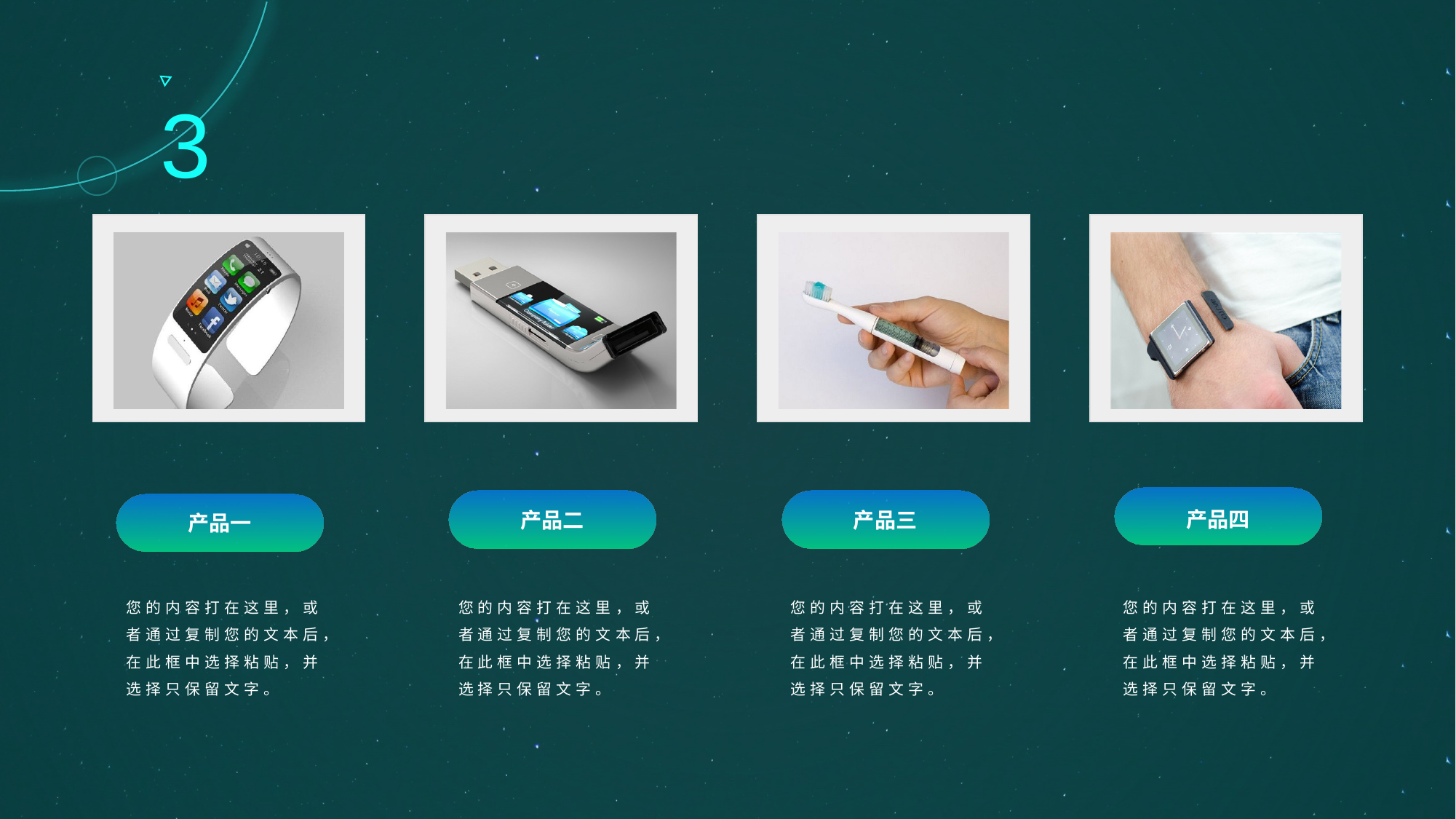

3

### Chart

| Category |
|---|

### Chart

| Category |
|---|

产品一

您的内容打在这里，或者通过复制您的文本后，在此框中选择粘贴，并选择只保留文字。

产品二

您的内容打在这里，或者通过复制您的文本后，在此框中选择粘贴，并选择只保留文字。

产品三

您的内容打在这里，或者通过复制您的文本后，在此框中选择粘贴，并选择只保留文字。

产品四

您的内容打在这里，或者通过复制您的文本后，在此框中选择粘贴，并选择只保留文字。

### Chart

| Category |
|---|

### Chart

| Category |
|---|